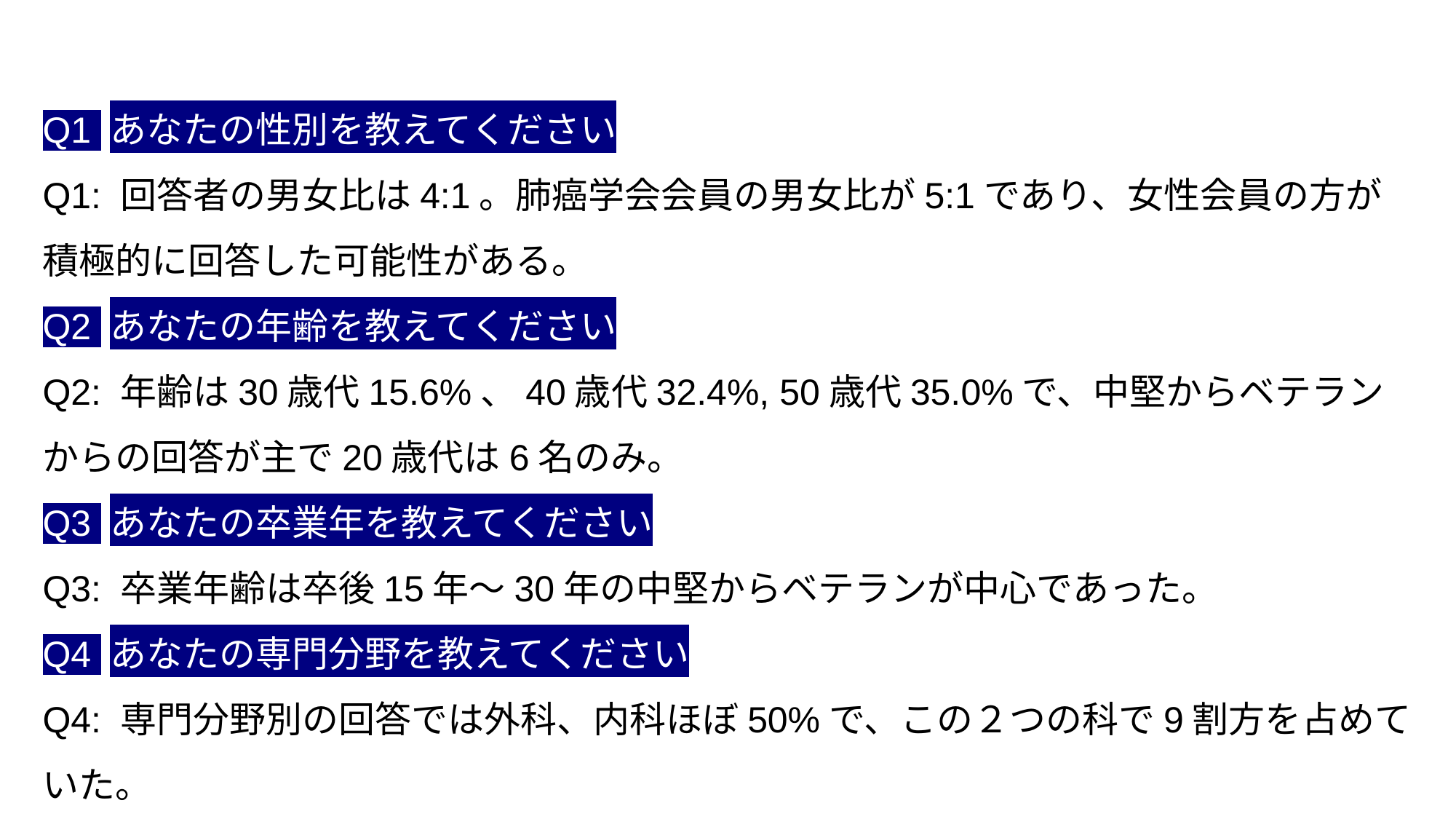

# Q1 あなたの性別を教えてください Q1: 回答者の男女比は4:1。肺癌学会会員の男女比が5:1であり、女性会員の方が積極的に回答した可能性がある。 Q2 あなたの年齢を教えてください Q2: 年齢は30歳代15.6%、40歳代32.4%, 50歳代35.0%で、中堅からベテランからの回答が主で20歳代は6名のみ。 Q3 あなたの卒業年を教えてください Q3: 卒業年齢は卒後15年～30年の中堅からベテランが中心であった。 Q4 あなたの専門分野を教えてください Q4: 専門分野別の回答では外科、内科ほぼ50%で、この２つの科で9割方を占めていた。